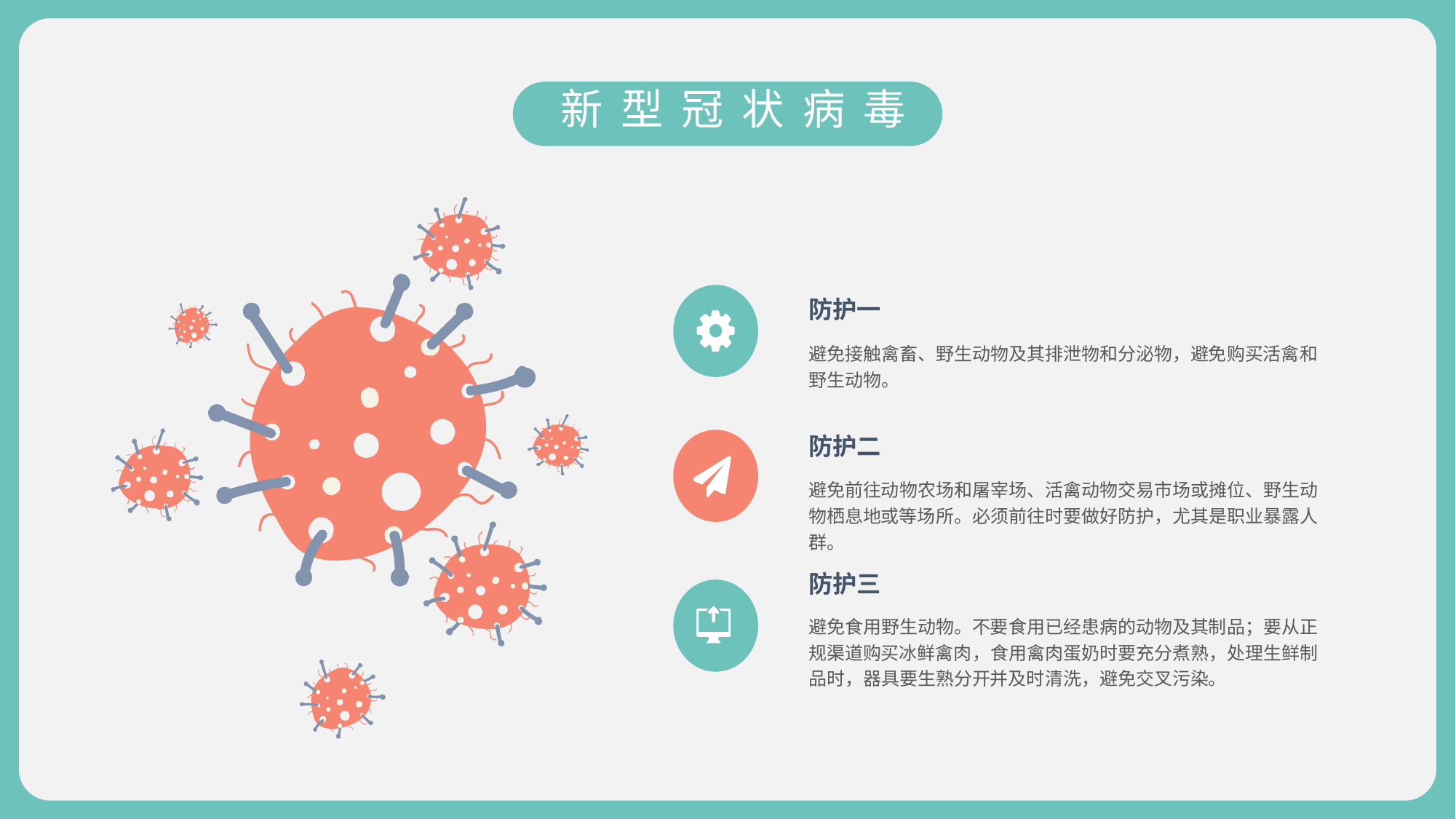

新型冠状病毒

防护一
避免接触禽畜、野生动物及其排泄物和分泌物，避免购买活禽和野生动物。

防护二
避免前往动物农场和屠宰场、活禽动物交易市场或摊位、野生动物栖息地或等场所。必须前往时要做好防护，尤其是职业暴露人群。
防护三
避免食用野生动物。不要食用已经患病的动物及其制品；要从正规渠道购买冰鲜禽肉，食用禽肉蛋奶时要充分煮熟，处理生鲜制品时，器具要生熟分开并及时清洗，避免交叉污染。